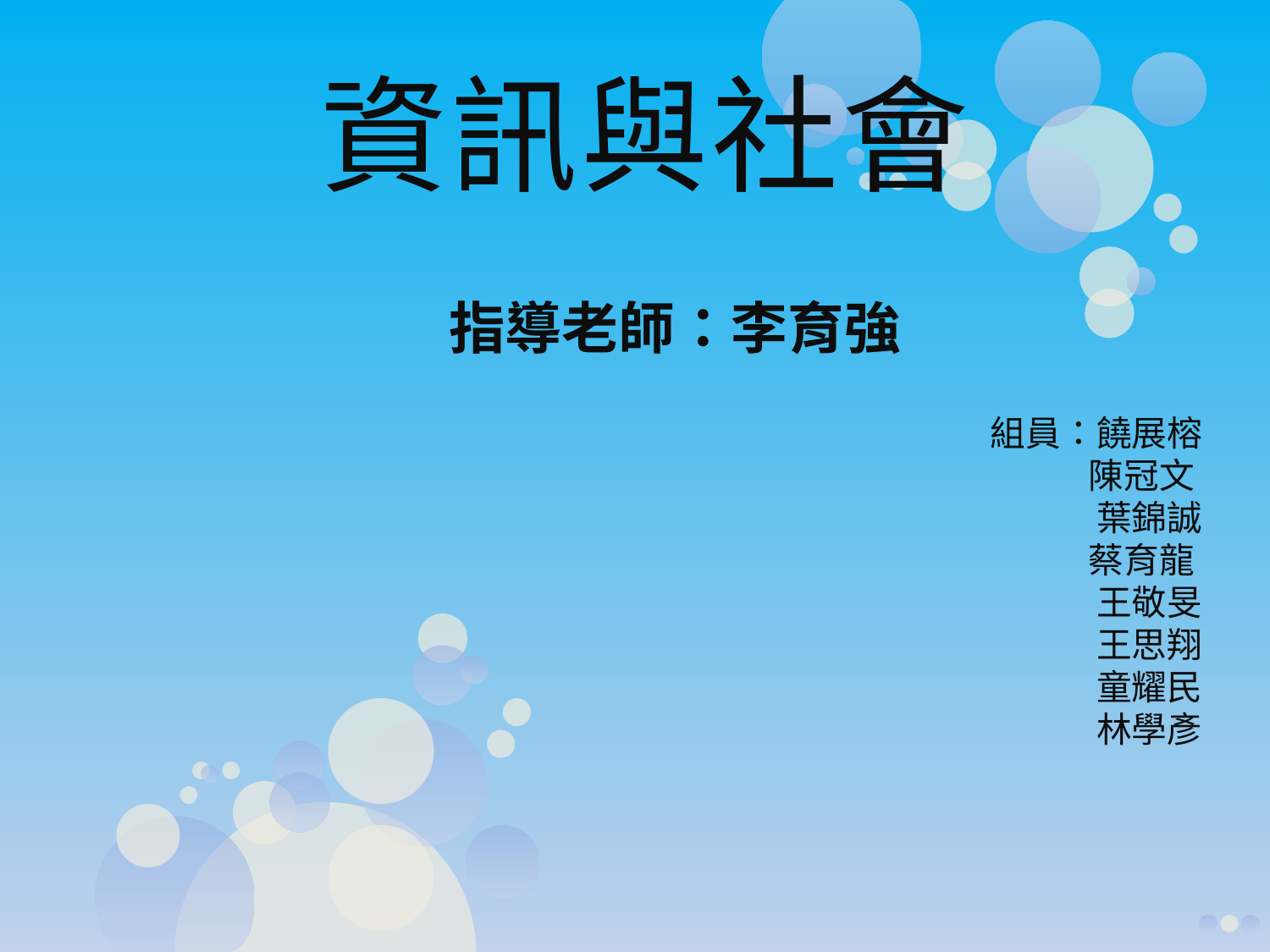

# 資訊與社會
指導老師：李育強

組員：饒展榕
陳冠文
葉錦誠
蔡育龍
王敬旻
王思翔
童耀民
林學彥